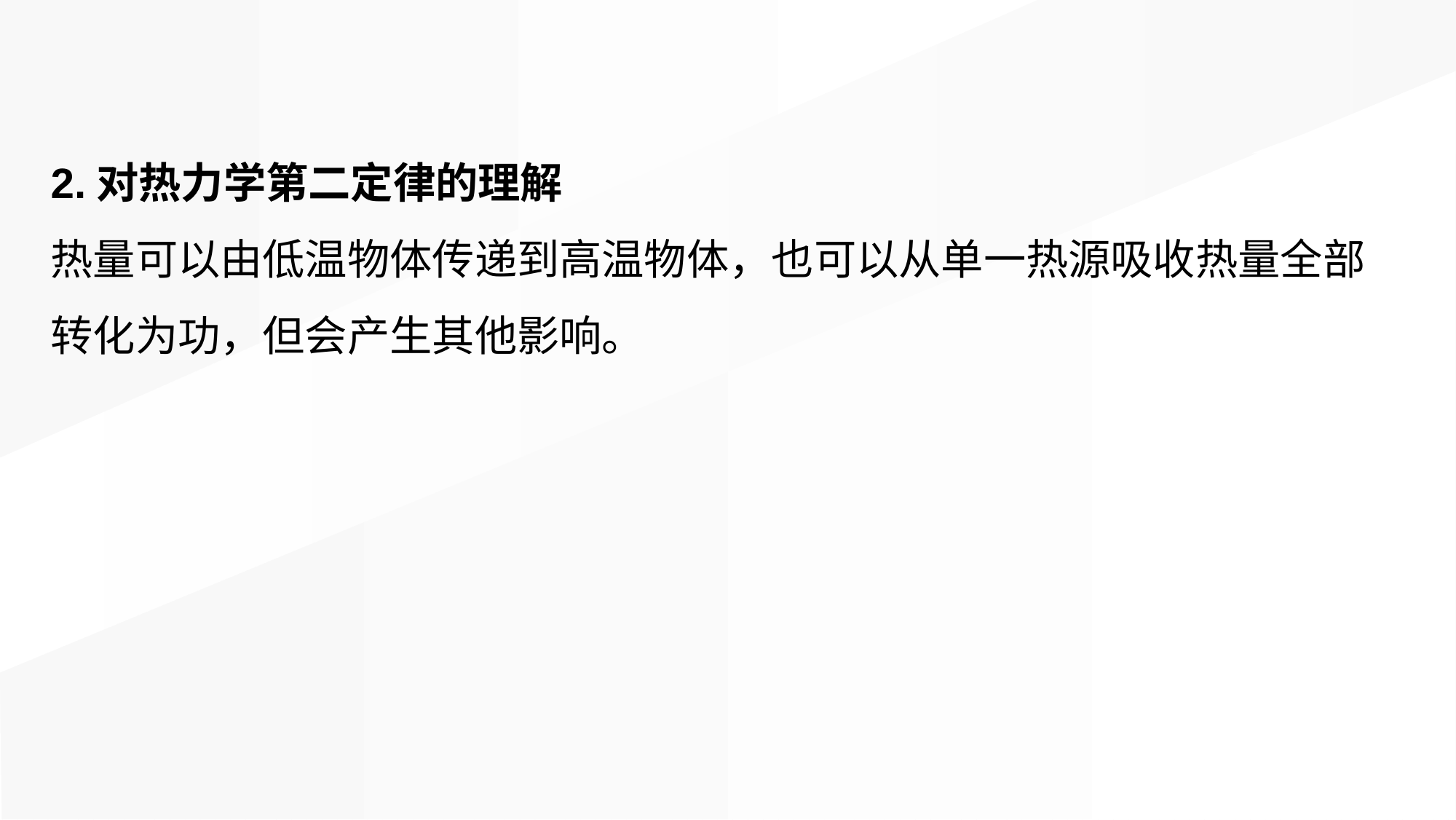

2.对热力学第二定律的理解
热量可以由低温物体传递到高温物体，也可以从单一热源吸收热量全部转化为功，但会产生其他影响。